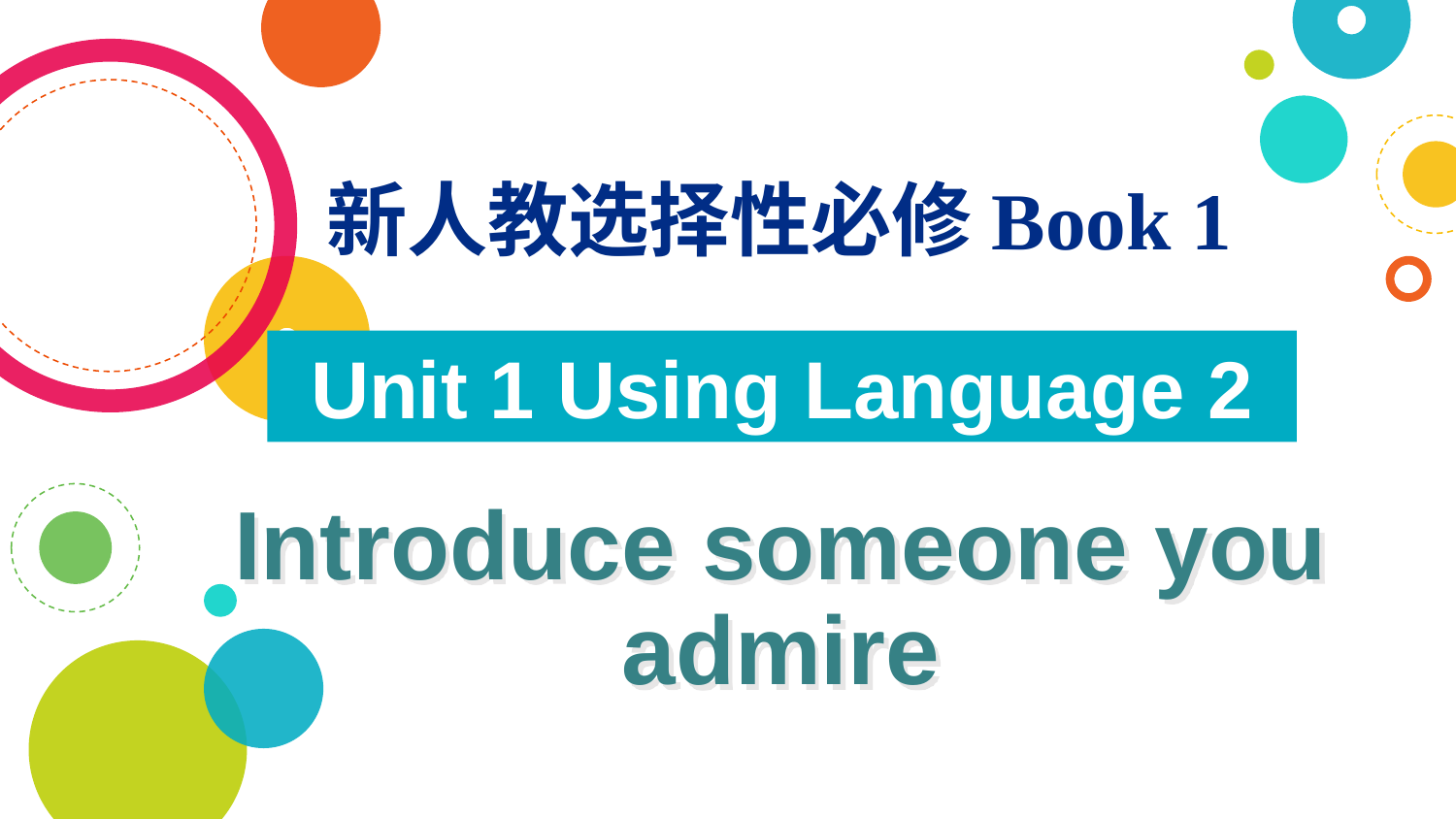

新人教选择性必修Book 1

Unit 1 Using Language 2
Introduce someone you admire
1